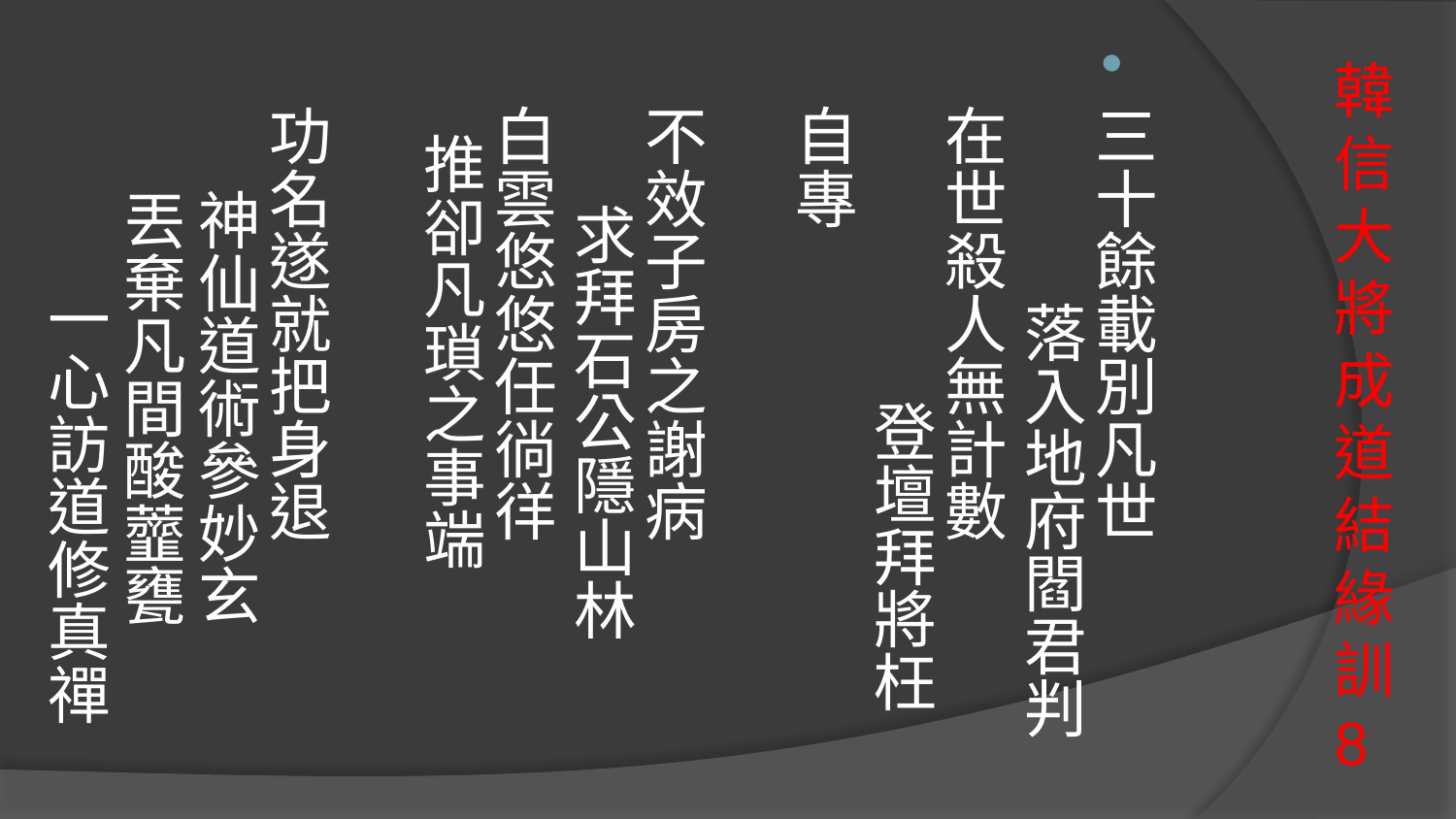

三十餘載別凡世                               落入地府閻君判
在世殺人無計數                                      登壇拜將枉自專
不效子房之謝病                        求拜石公隱山林
白雲悠悠任徜徉                   推卻凡瑣之事端
功名遂就把身退                       神仙道術參妙玄                 丟棄凡間酸虀甕                        一心訪道修真禪
# 韓信大將成道結緣訓8